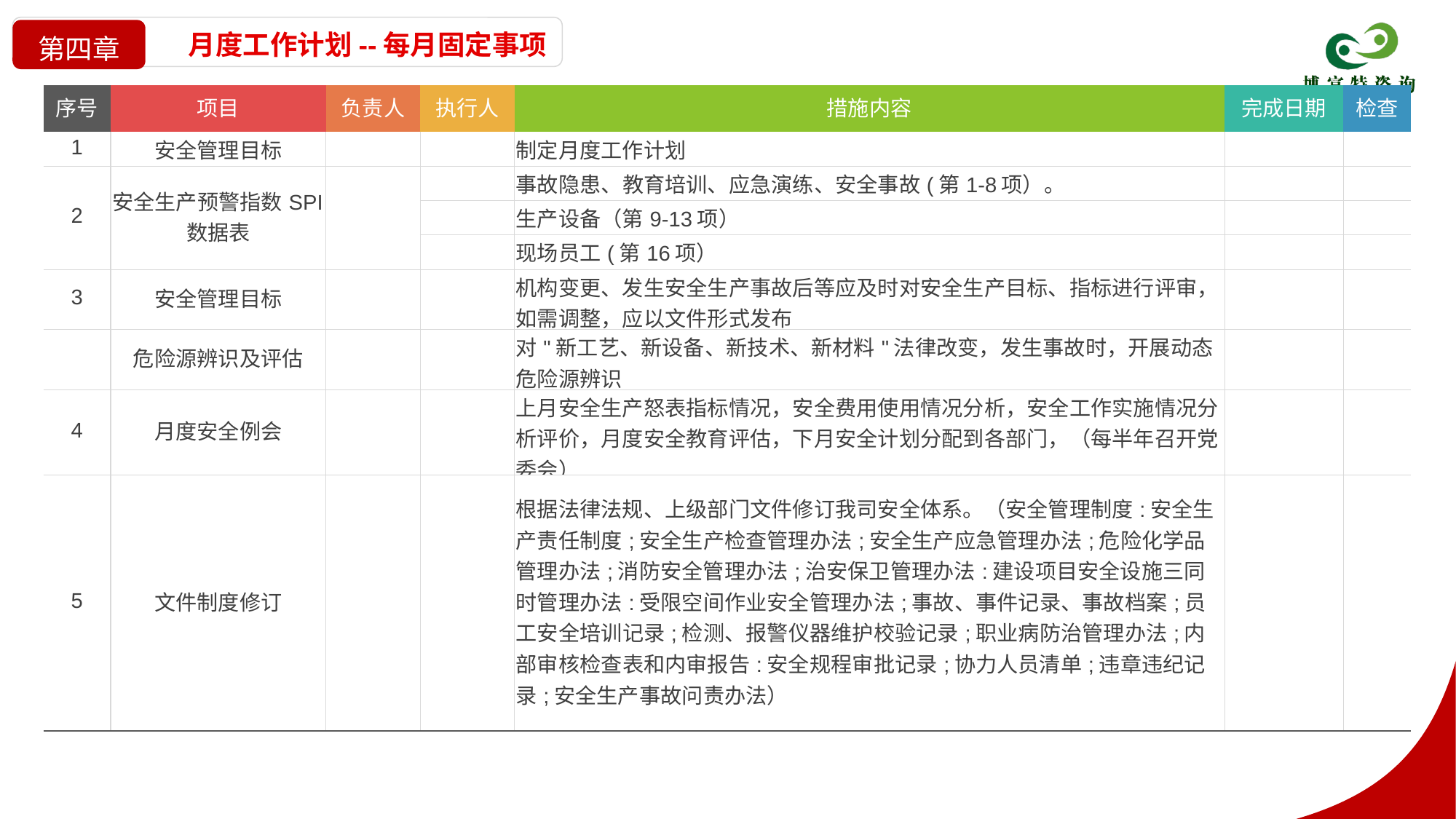

月度工作计划--每月固定事项
第四章
| 序号 | 项目 | 负责人 | 执行人 | 措施内容 | 完成日期 | 检查 |
| --- | --- | --- | --- | --- | --- | --- |
| 1 | 安全管理目标 |  |  | 制定月度工作计划 |  |  |
| 2 | 安全生产预警指数SPI数据表 |  |  | 事故隐患、教育培训、应急演练、安全事故(第1-8项）。 |  |  |
|  |  |  |  | 生产设备（第9-13项） |  |  |
|  |  |  |  | 现场员工(第16项） |  |  |
| 3 | 安全管理目标 |  |  | 机构变更、发生安全生产事故后等应及时对安全生产目标、指标进行评审，如需调整，应以文件形式发布 |  |  |
|  | 危险源辨识及评估 |  |  | 对"新工艺、新设备、新技术、新材料"法律改变，发生事故时，开展动态危险源辨识 |  |  |
| 4 | 月度安全例会 |  |  | 上月安全生产怒表指标情况，安全费用使用情况分析，安全工作实施情况分析评价，月度安全教育评估，下月安全计划分配到各部门，（每半年召开党委会） |  |  |
| 5 | 文件制度修订 |  |  | 根据法律法规、上级部门文件修订我司安全体系。（安全管理制度:安全生产责任制度;安全生产检查管理办法;安全生产应急管理办法;危险化学品管理办法;消防安全管理办法;治安保卫管理办法:建设项目安全设施三同时管理办法:受限空间作业安全管理办法;事故、事件记录、事故档案;员工安全培训记录;检测、报警仪器维护校验记录;职业病防治管理办法;内部审核检查表和内审报告:安全规程审批记录;协力人员清单;违章违纪记录;安全生产事故问责办法） |  |  |